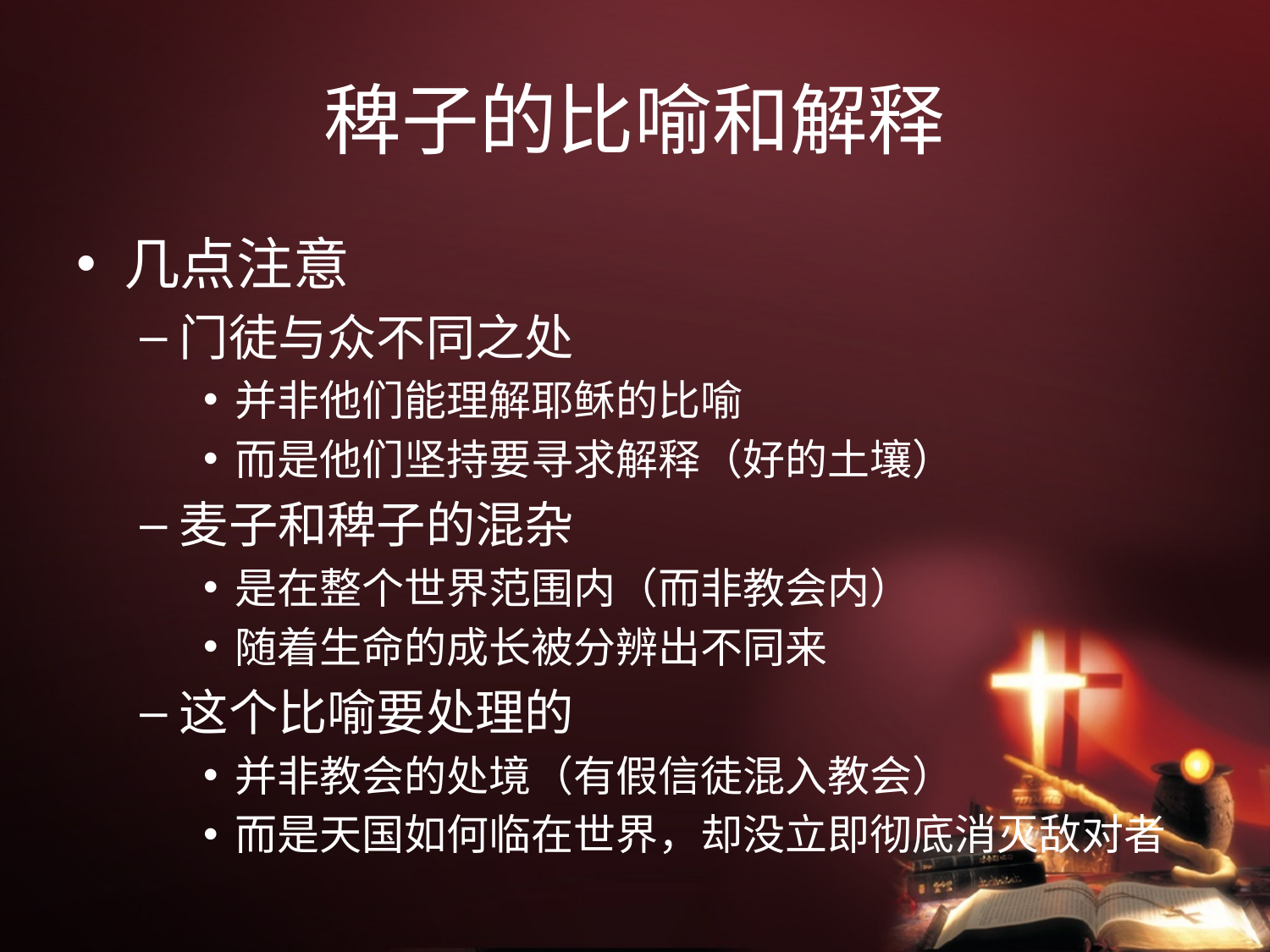

# 稗子的比喻和解释
几点注意
门徒与众不同之处
并非他们能理解耶稣的比喻
而是他们坚持要寻求解释（好的土壤）
麦子和稗子的混杂
是在整个世界范围内（而非教会内）
随着生命的成长被分辨出不同来
这个比喻要处理的
并非教会的处境（有假信徒混入教会）
而是天国如何临在世界，却没立即彻底消灭敌对者